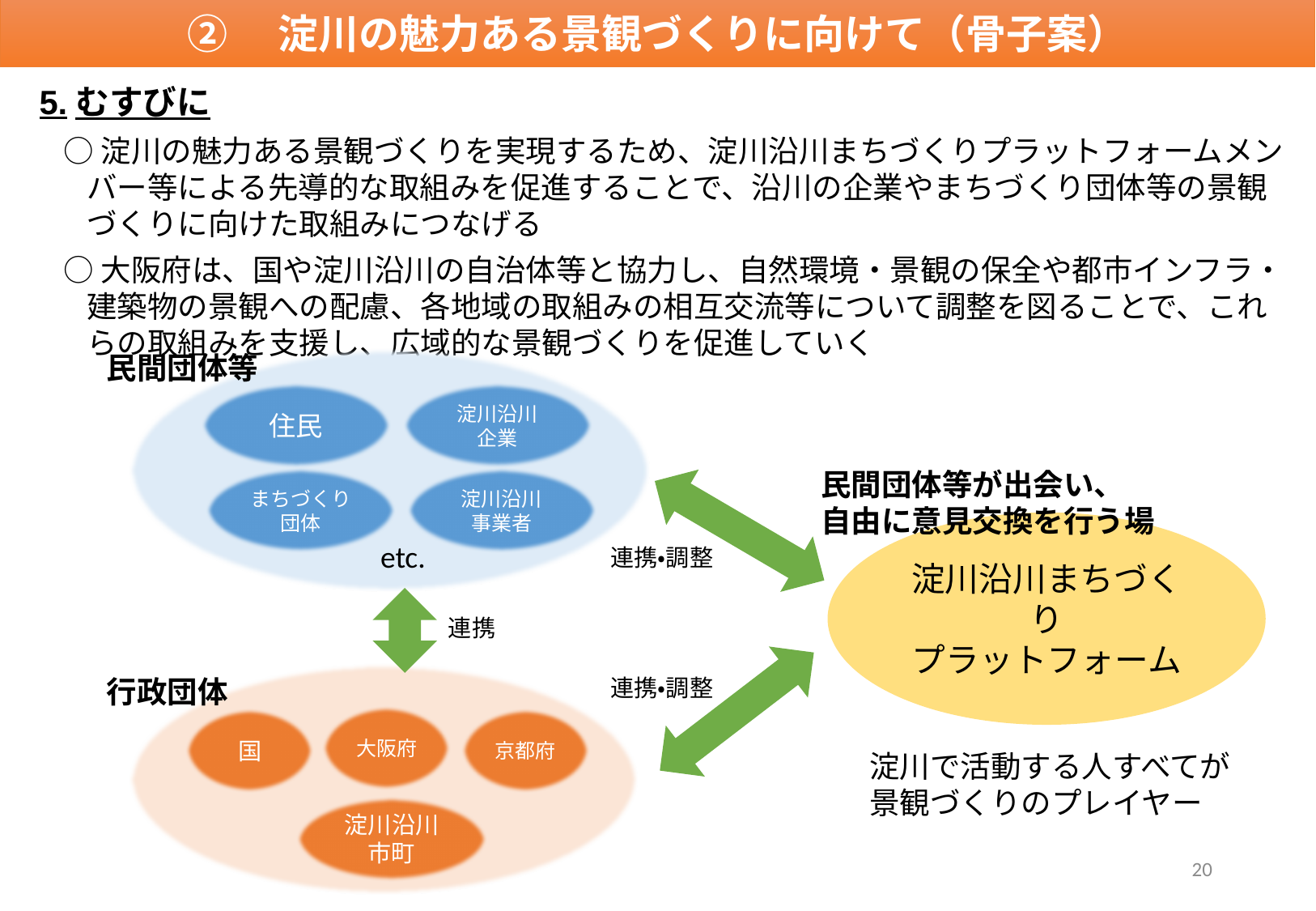

②　淀川の魅力ある景観づくりに向けて（骨子案）
5.むすびに
○淀川の魅力ある景観づくりを実現するため、淀川沿川まちづくりプラットフォームメンバー等による先導的な取組みを促進することで、沿川の企業やまちづくり団体等の景観づくりに向けた取組みにつなげる
○大阪府は、国や淀川沿川の自治体等と協力し、自然環境・景観の保全や都市インフラ・建築物の景観への配慮、各地域の取組みの相互交流等について調整を図ることで、これらの取組みを支援し、広域的な景観づくりを促進していく

民間団体等

住民
淀川沿川
企業
民間団体等が出会い、
自由に意見交換を行う場
淀川沿川
事業者
まちづくり
団体

淀川沿川まちづくり
プラットフォーム
etc.
連携・調整

連携

連携・調整
行政団体

大阪府
国
京都府
淀川で活動する人すべてが景観づくりのプレイヤー
淀川沿川市町
20